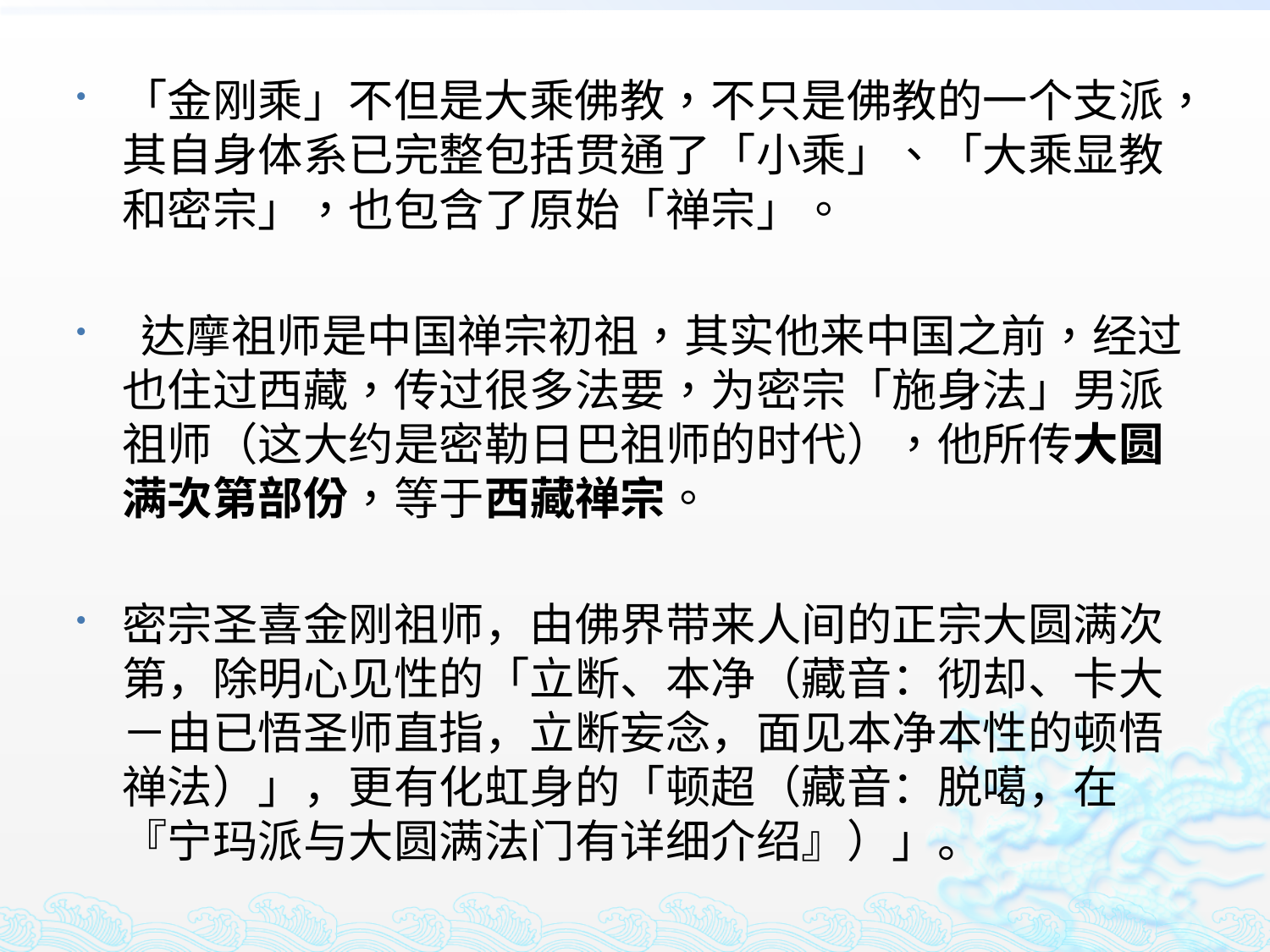

「金刚乘」不但是大乘佛教，不只是佛教的一个支派，其自身体系已完整包括贯通了「小乘」、「大乘显教和密宗」，也包含了原始「禅宗」。

 达摩祖师是中国禅宗初祖，其实他来中国之前，经过也住过西藏，传过很多法要，为密宗「施身法」男派祖师（这大约是密勒日巴祖师的时代），他所传大圆满次第部份，等于西藏禅宗。

密宗圣喜金刚祖师，由佛界带来人间的正宗大圆满次第，除明心见性的「立断、本净（藏音：彻却、卡大－由已悟圣师直指，立断妄念，面见本净本性的顿悟禅法）」，更有化虹身的「顿超（藏音：脱噶，在『宁玛派与大圆满法门有详细介绍』）」。